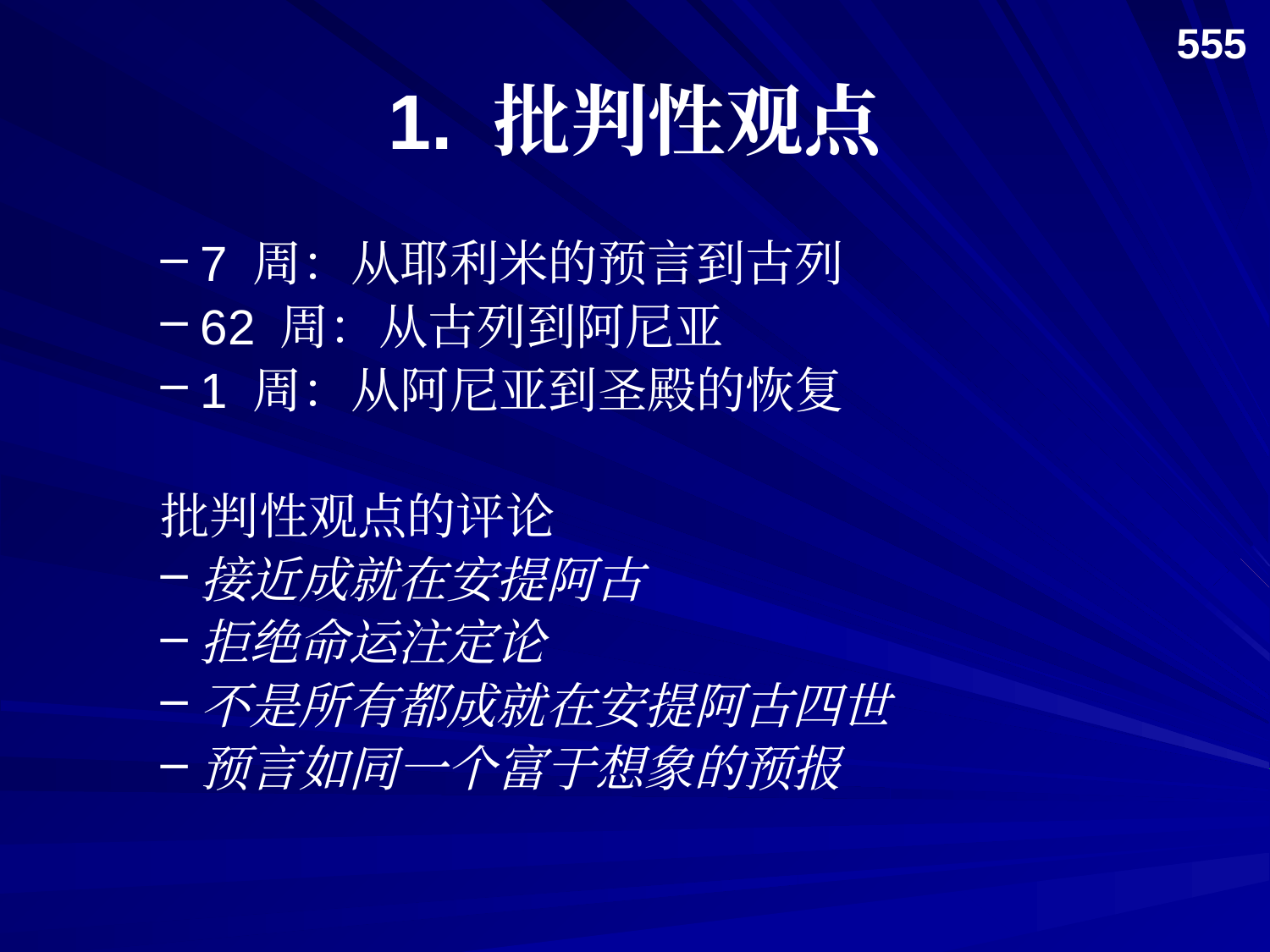

555
# 1. 批判性观点
7 周：从耶利米的预言到古列
62 周：从古列到阿尼亚
1 周：从阿尼亚到圣殿的恢复

批判性观点的评论
接近成就在安提阿古
拒绝命运注定论
不是所有都成就在安提阿古四世
预言如同一个富于想象的预报